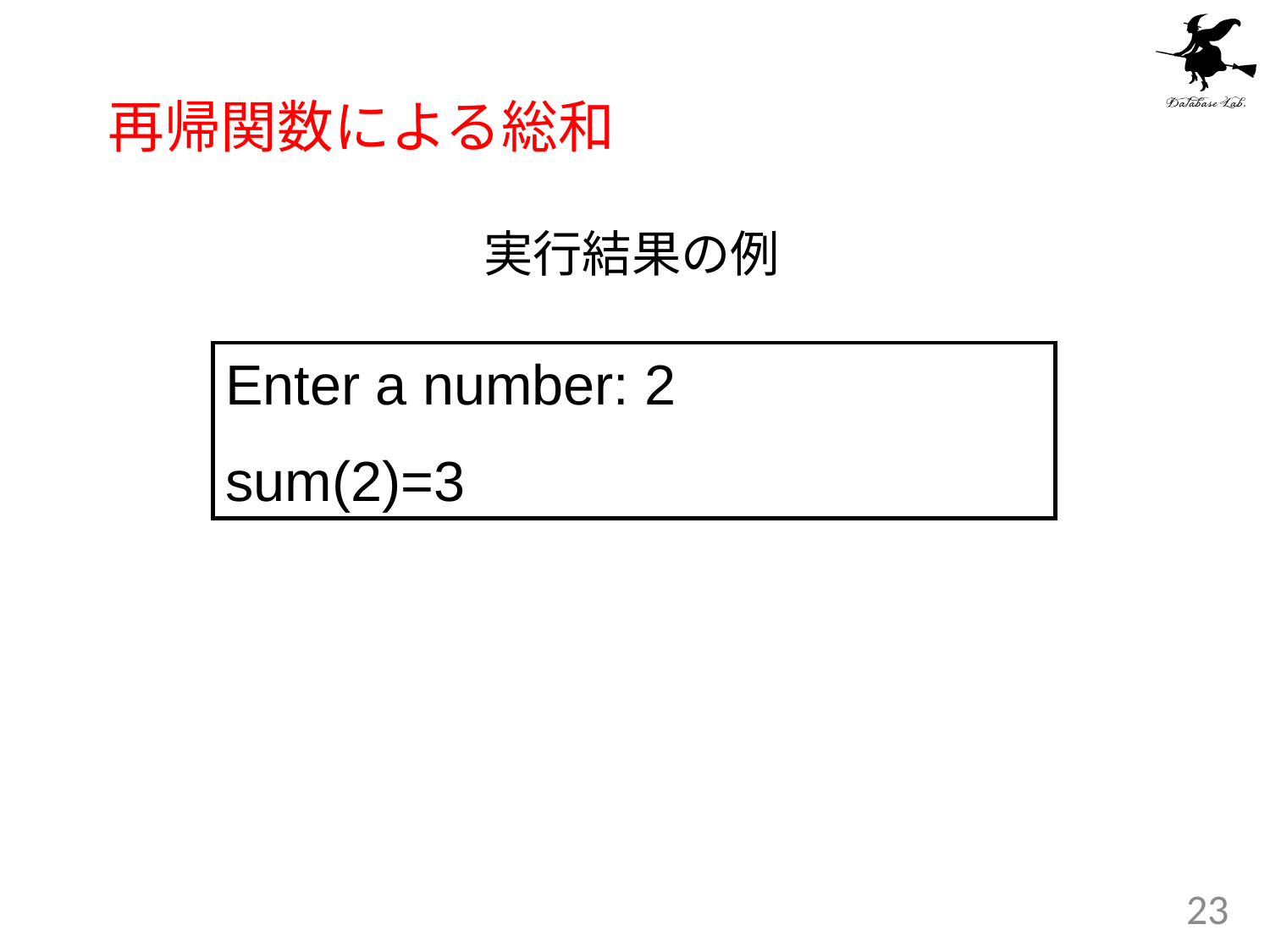

# 再帰関数による総和
実行結果の例
Enter a number: 2
sum(2)=3
23